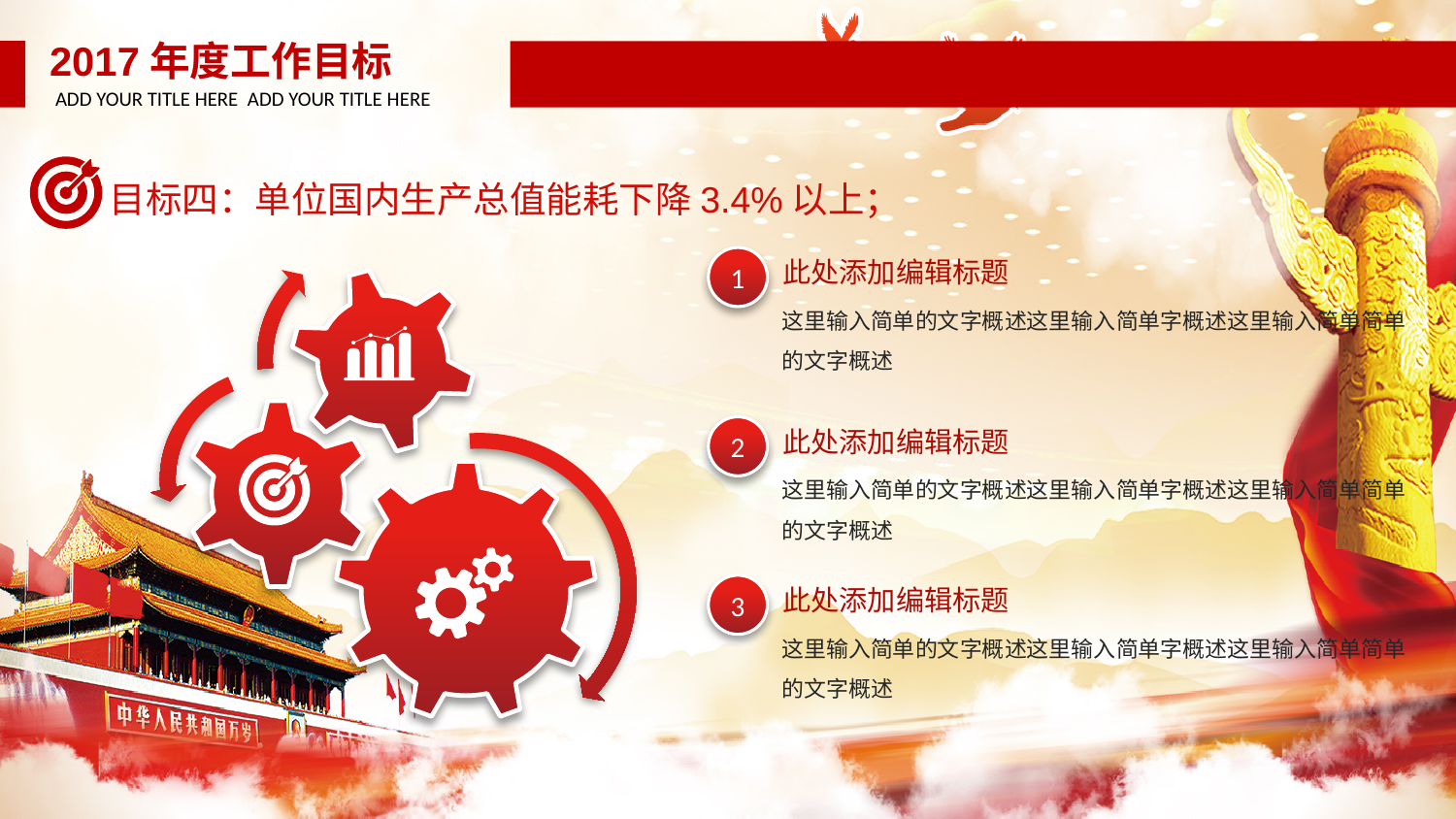

2017年度工作目标

ADD YOUR TITLE HERE  ADD YOUR TITLE HERE
目标四：单位国内生产总值能耗下降3.4%以上；

1
此处添加编辑标题
这里输入简单的文字概述这里输入简单字概述这里输入简单简单的文字概述

2
此处添加编辑标题
这里输入简单的文字概述这里输入简单字概述这里输入简单简单的文字概述

3
此处添加编辑标题
这里输入简单的文字概述这里输入简单字概述这里输入简单简单的文字概述